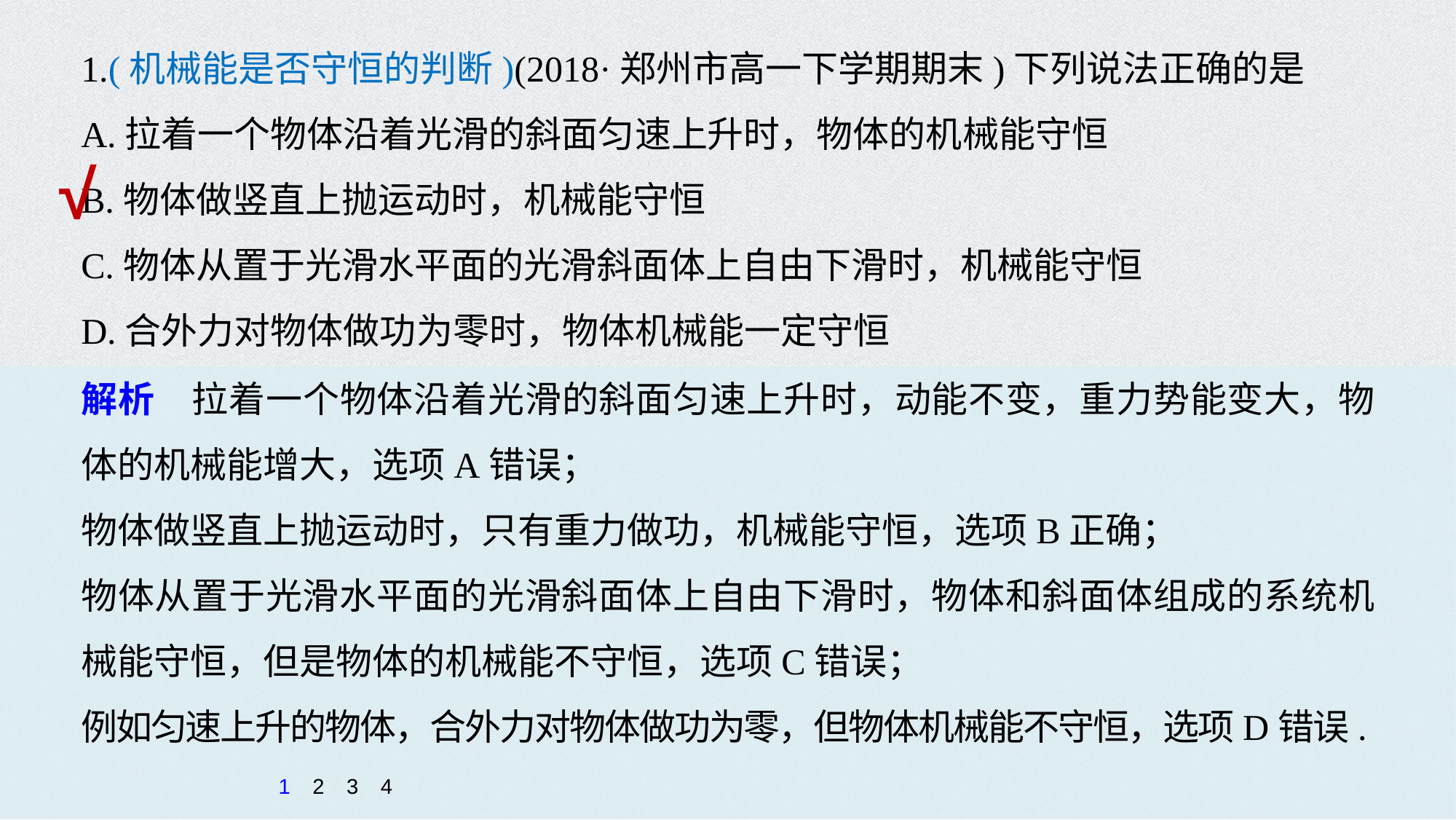

1.(机械能是否守恒的判断)(2018·郑州市高一下学期期末)下列说法正确的是
A.拉着一个物体沿着光滑的斜面匀速上升时，物体的机械能守恒
B.物体做竖直上抛运动时，机械能守恒
C.物体从置于光滑水平面的光滑斜面体上自由下滑时，机械能守恒
D.合外力对物体做功为零时，物体机械能一定守恒
√
解析　拉着一个物体沿着光滑的斜面匀速上升时，动能不变，重力势能变大，物体的机械能增大，选项A错误；
物体做竖直上抛运动时，只有重力做功，机械能守恒，选项B正确；
物体从置于光滑水平面的光滑斜面体上自由下滑时，物体和斜面体组成的系统机械能守恒，但是物体的机械能不守恒，选项C错误；
例如匀速上升的物体，合外力对物体做功为零，但物体机械能不守恒，选项D错误.
1
2
3
4